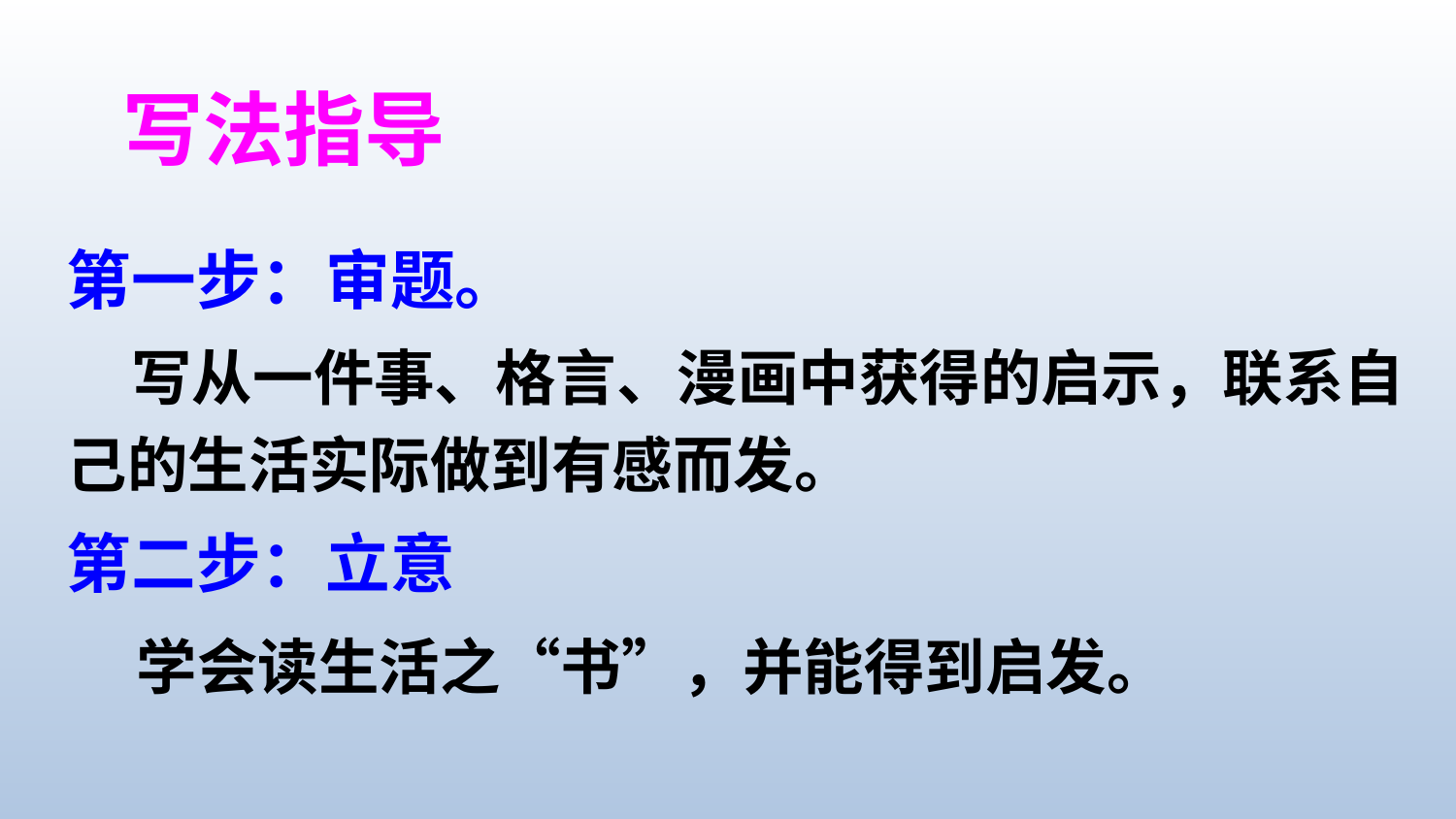

写法指导
第一步：审题。
    写从一件事、格言、漫画中获得的启示，联系自己的生活实际做到有感而发。
第二步：立意
    学会读生活之“书”，并能得到启发。